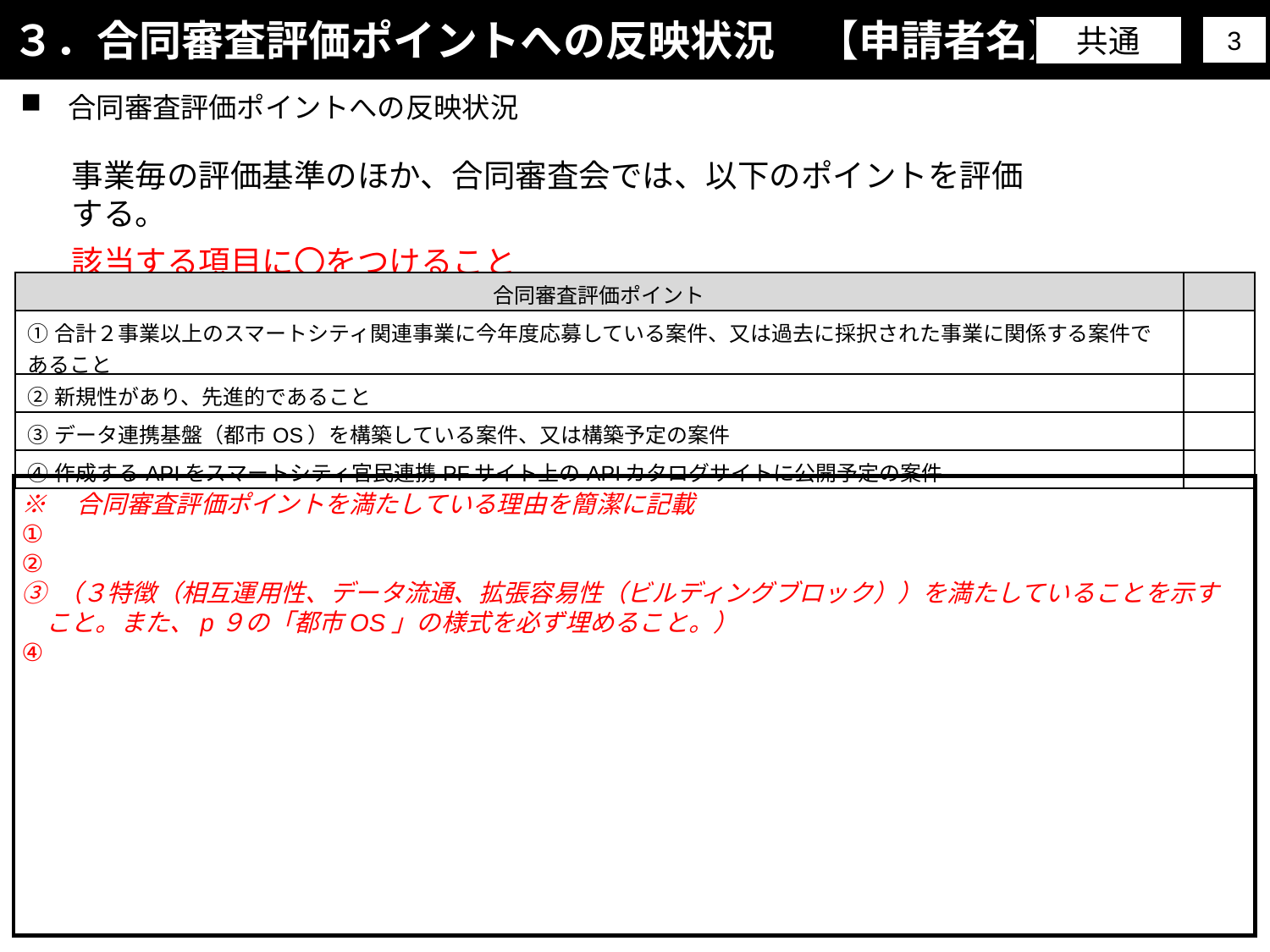

３．合同審査評価ポイントへの反映状況　【申請者名】
共通
3
合同審査評価ポイントへの反映状況
事業毎の評価基準のほか、合同審査会では、以下のポイントを評価する。
該当する項目に〇をつけること
| 合同審査評価ポイント |  |
| --- | --- |
| ①合計２事業以上のスマートシティ関連事業に今年度応募している案件、又は過去に採択された事業に関係する案件であること |  |
| ②新規性があり、先進的であること |  |
| ③データ連携基盤（都市OS）を構築している案件、又は構築予定の案件 |  |
| ④作成するAPIをスマートシティ官民連携PFサイト上のAPIカタログサイトに公開予定の案件 |  |

※　合同審査評価ポイントを満たしている理由を簡潔に記載
①
②
③ （３特徴（相互運用性、データ流通、拡張容易性（ビルディングブロック））を満たしていることを示すこと。また、p９の「都市OS」の様式を必ず埋めること。）
④